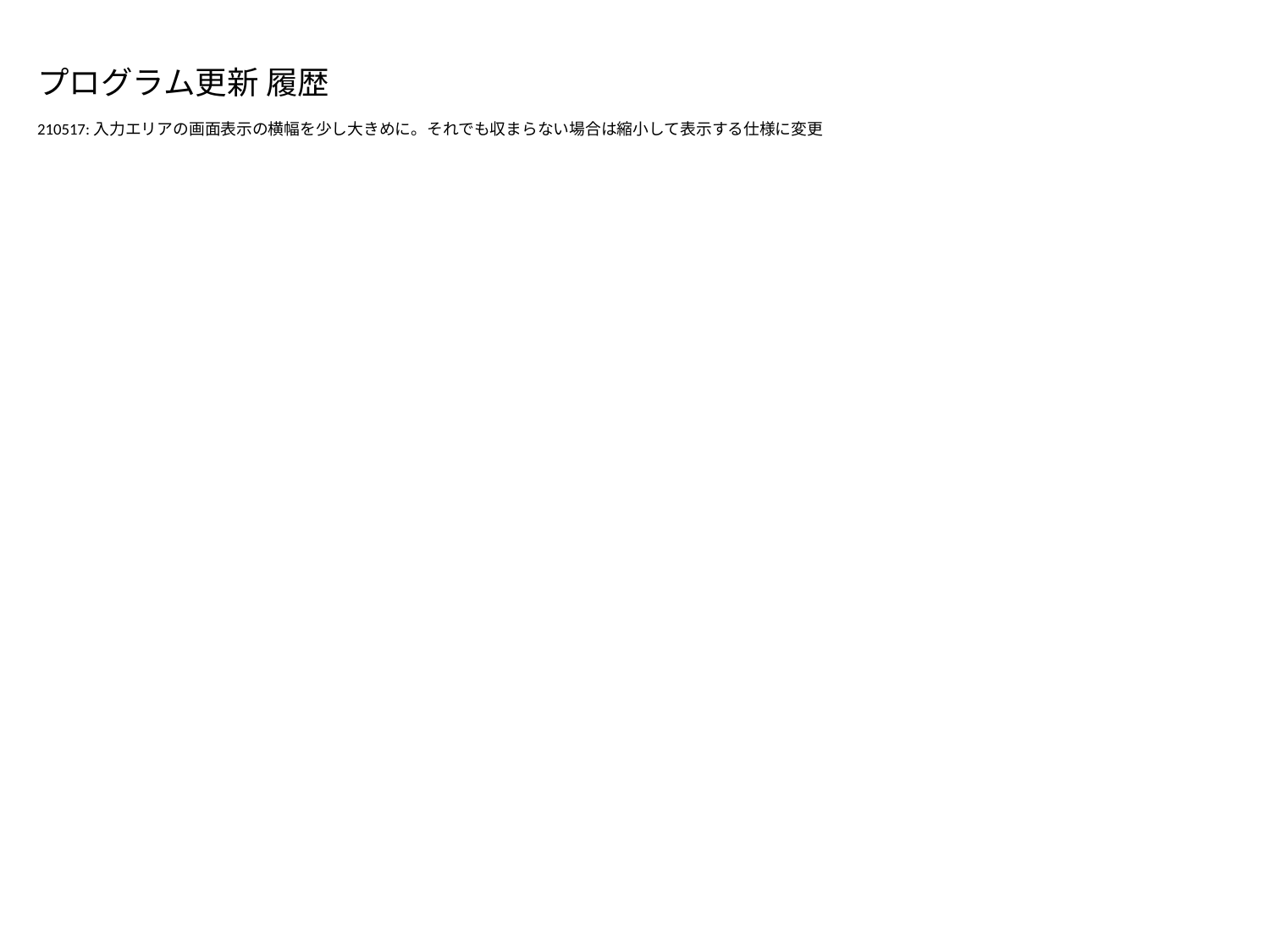

プログラム更新 履歴

210517:入力エリアの画面表示の横幅を少し大きめに。それでも収まらない場合は縮小して表示する仕様に変更